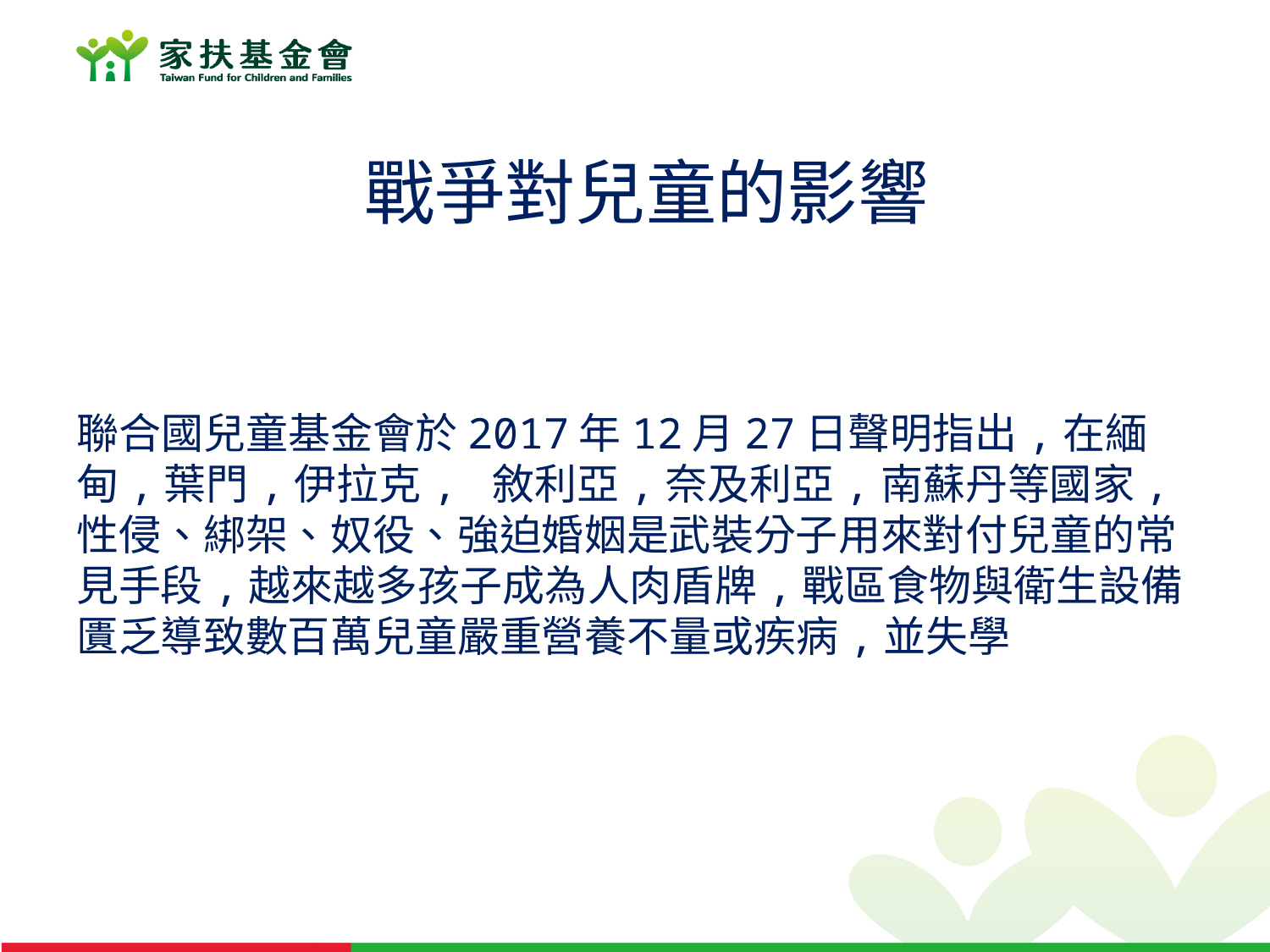

# 戰爭對兒童的影響

聯合國兒童基金會於2017年12月27日聲明指出,在緬甸,葉門,伊拉克, 敘利亞,奈及利亞,南蘇丹等國家,性侵、綁架、奴役、強迫婚姻是武裝分子用來對付兒童的常見手段,越來越多孩子成為人肉盾牌,戰區食物與衛生設備匱乏導致數百萬兒童嚴重營養不量或疾病,並失學